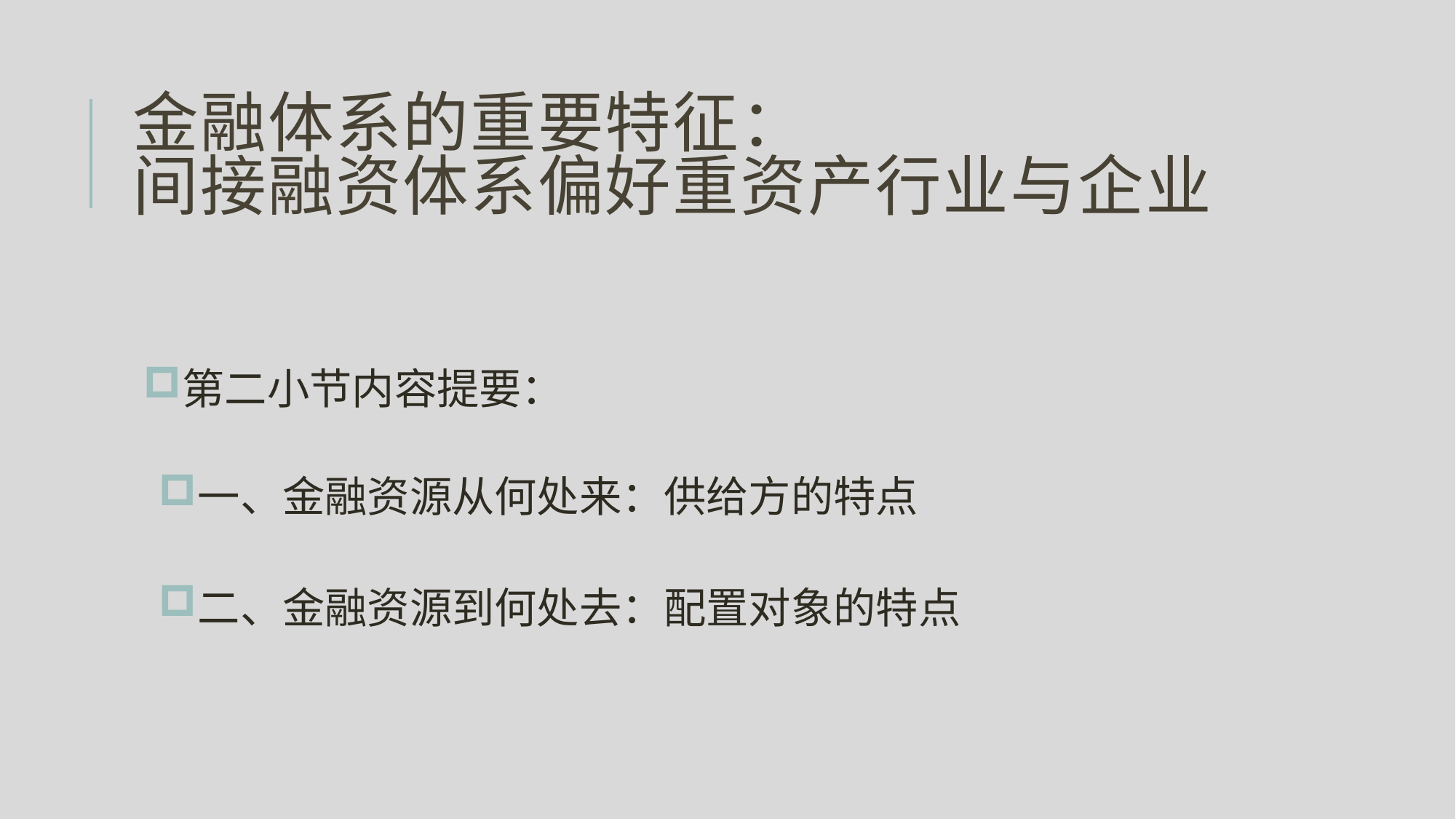

# 金融体系的重要特征： 间接融资体系偏好重资产行业与企业
第二小节内容提要：
一、金融资源从何处来：供给方的特点
二、金融资源到何处去：配置对象的特点